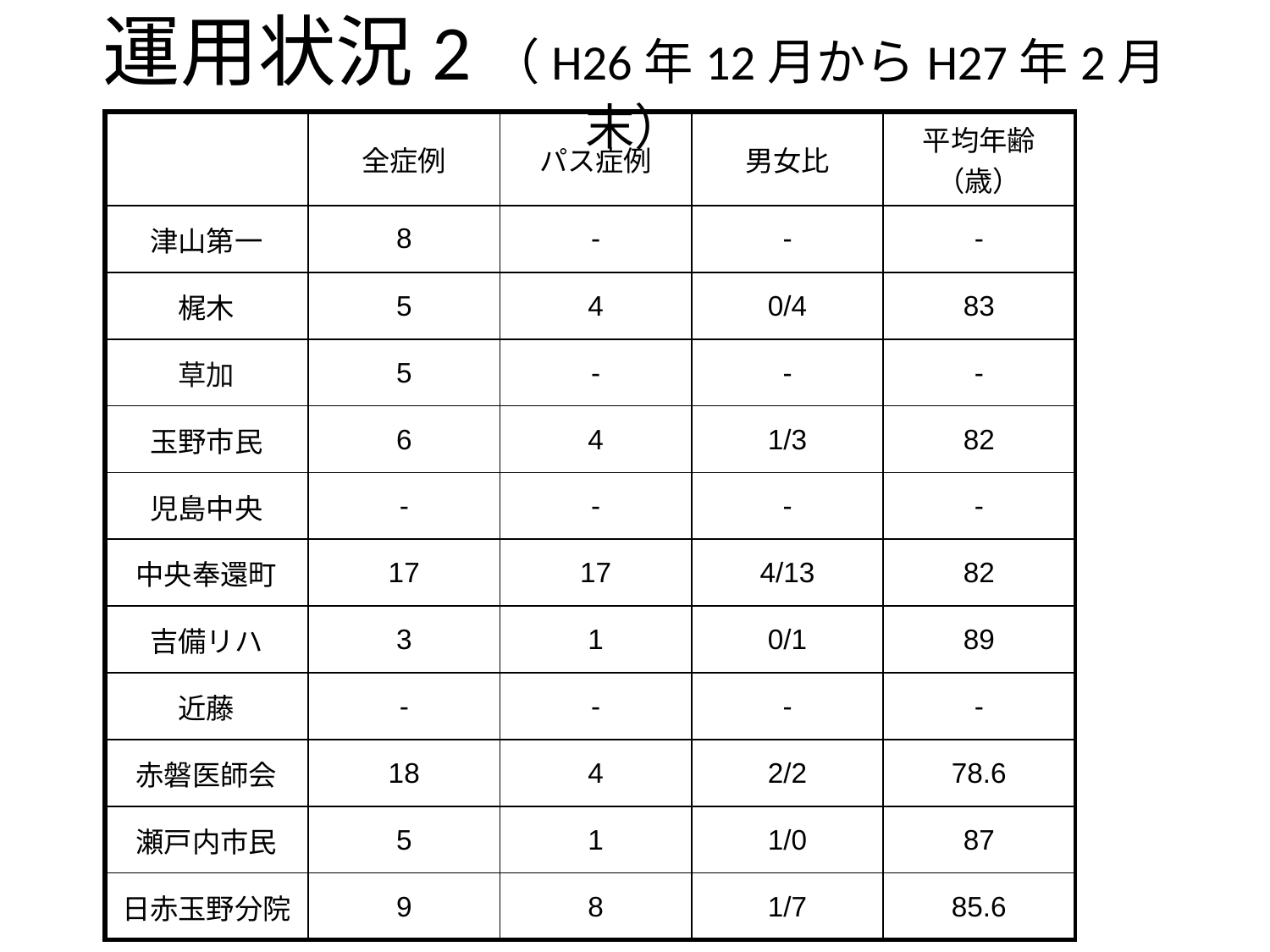

運用状況2（H26年12月からH27年2月末）
|  | 全症例 | パス症例 | 男女比 | 平均年齢（歳） |
| --- | --- | --- | --- | --- |
| 津山第一 | 8 | - | - | - |
| 梶木 | 5 | 4 | 0/4 | 83 |
| 草加 | 5 | - | - | - |
| 玉野市民 | 6 | 4 | 1/3 | 82 |
| 児島中央 | - | - | - | - |
| 中央奉還町 | 17 | 17 | 4/13 | 82 |
| 吉備リハ | 3 | 1 | 0/1 | 89 |
| 近藤 | - | - | - | - |
| 赤磐医師会 | 18 | 4 | 2/2 | 78.6 |
| 瀬戸内市民 | 5 | 1 | 1/0 | 87 |
| 日赤玉野分院 | 9 | 8 | 1/7 | 85.6 |